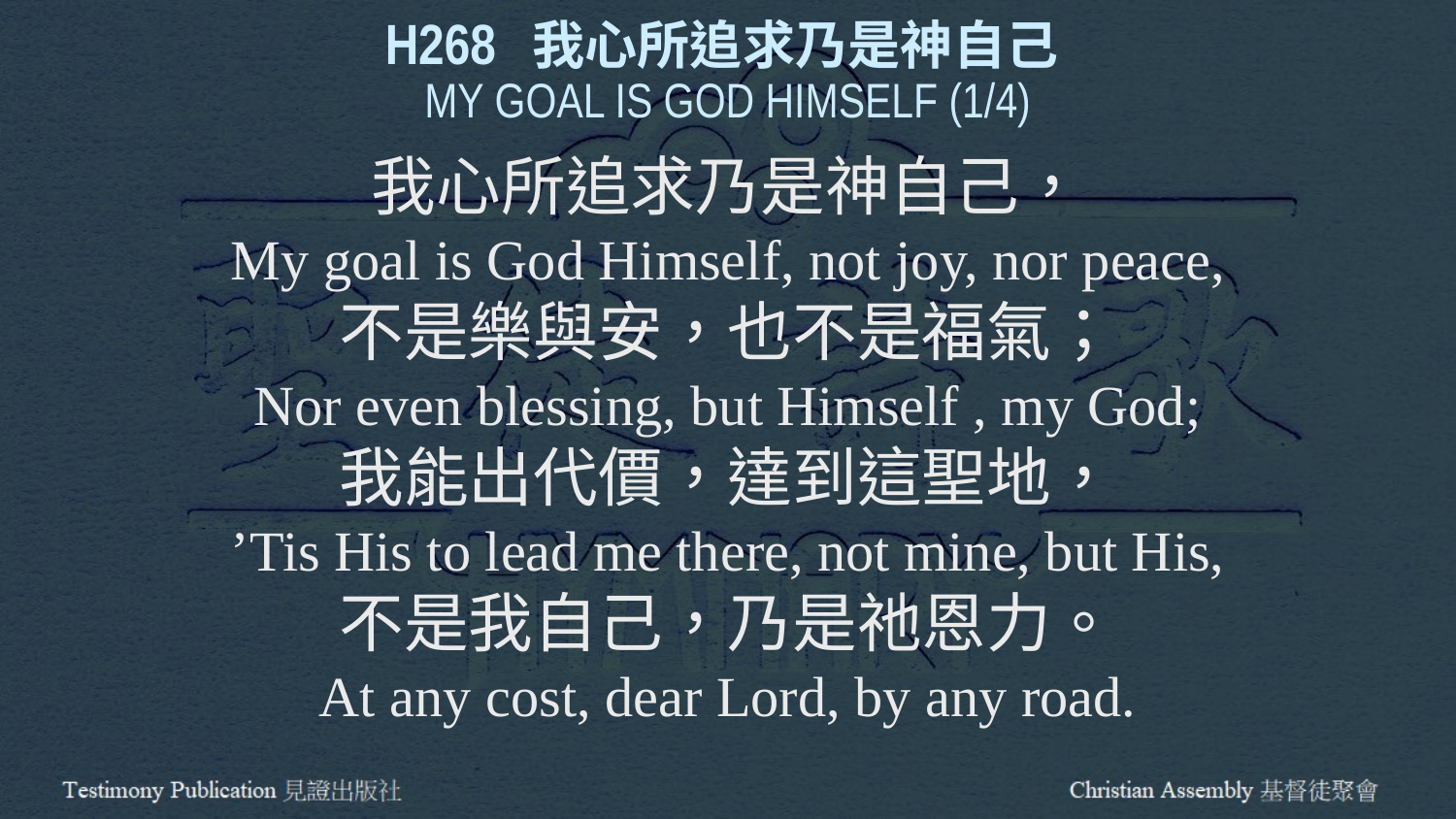

H268  我心所追求乃是神自己
MY GOAL IS GOD HIMSELF (1/4)
我心所追求乃是神自己，
My goal is God Himself, not joy, nor peace,
不是樂與安，也不是福氣；
Nor even blessing, but Himself , my God;
我能出代價，達到這聖地，
’Tis His to lead me there, not mine, but His,
不是我自己，乃是祂恩力。
At any cost, dear Lord, by any road.